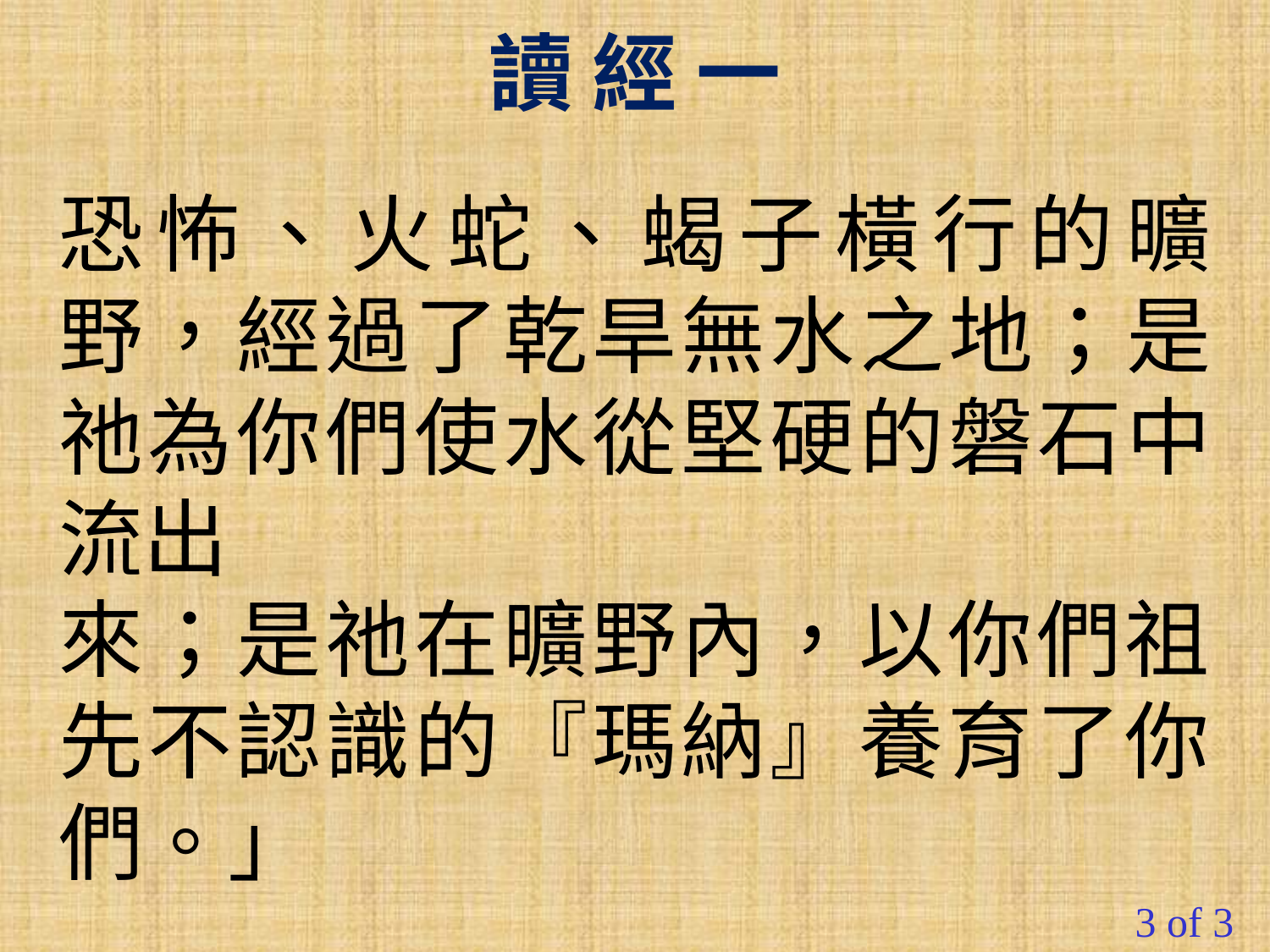

讀 經 一

恐怖、火蛇、蝎子橫行的曠野，經過了乾旱無水之地；是祂為你們使水從堅硬的磐石中流出
來；是祂在曠野內，以你們祖先不認識的『瑪納』養育了你們。」
#
3 of 3